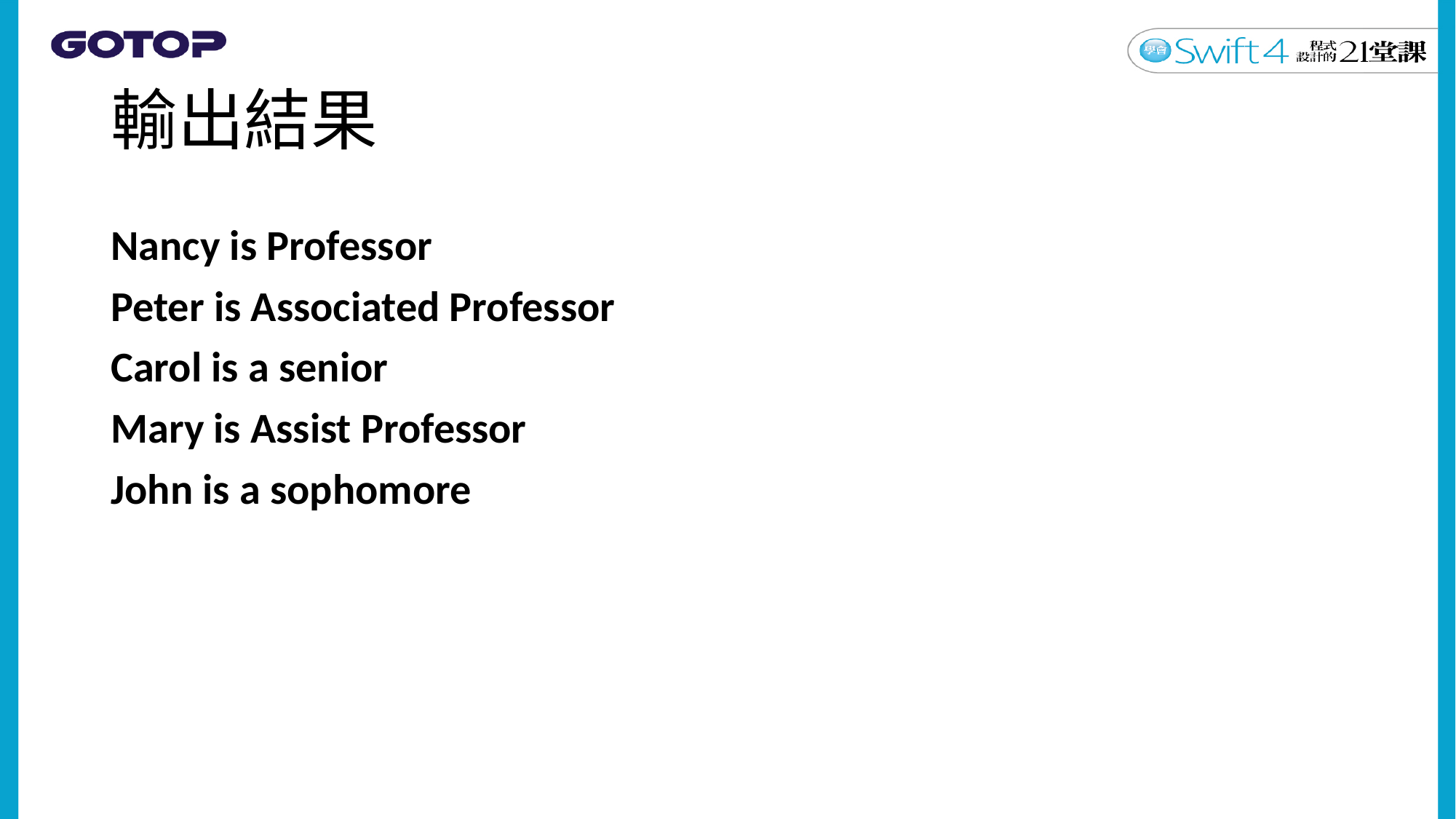

# 輸出結果
Nancy is Professor
Peter is Associated Professor
Carol is a senior
Mary is Assist Professor
John is a sophomore